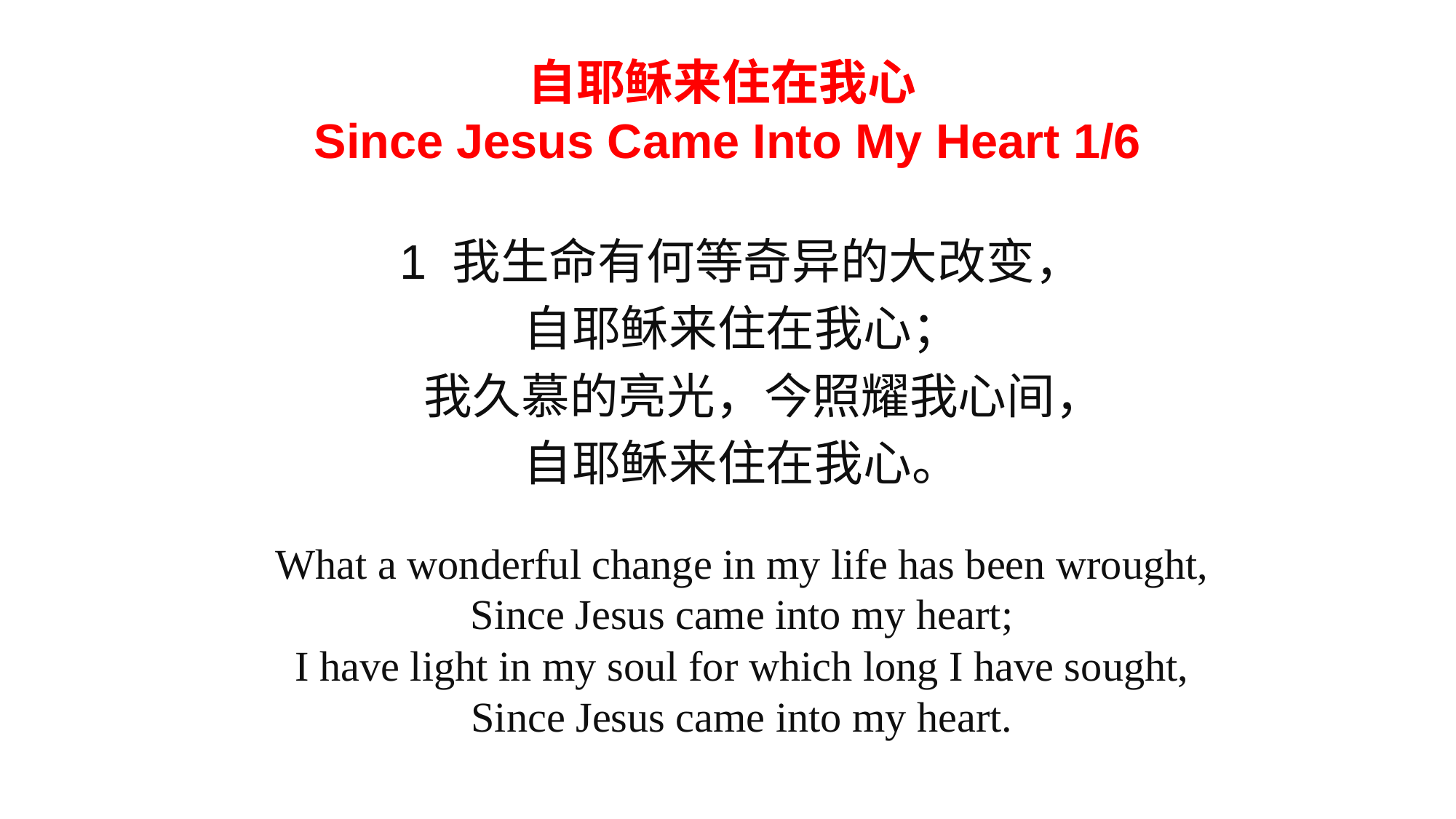

自耶稣来住在我心
Since Jesus Came Into My Heart 1/6
1 我生命有何等奇异的大改变，
自耶稣来住在我心；
   我久慕的亮光，今照耀我心间，
自耶稣来住在我心。

What a wonderful change in my life has been wrought,
Since Jesus came into my heart;
I have light in my soul for which long I have sought,
Since Jesus came into my heart.